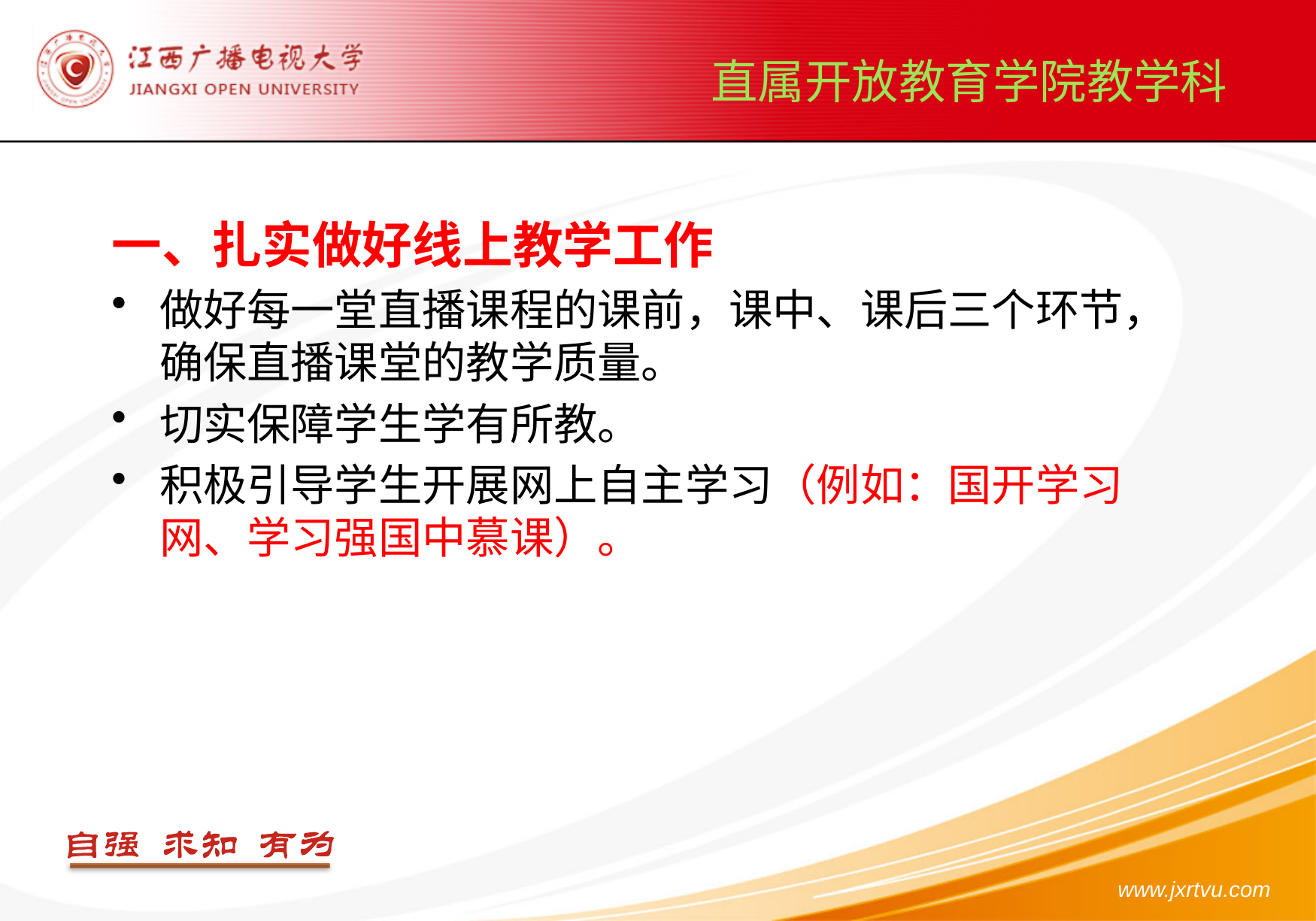

# 直属开放教育学院教学科
一、扎实做好线上教学工作
做好每一堂直播课程的课前，课中、课后三个环节，确保直播课堂的教学质量。
切实保障学生学有所教。
积极引导学生开展网上自主学习（例如：国开学习网、学习强国中慕课）。